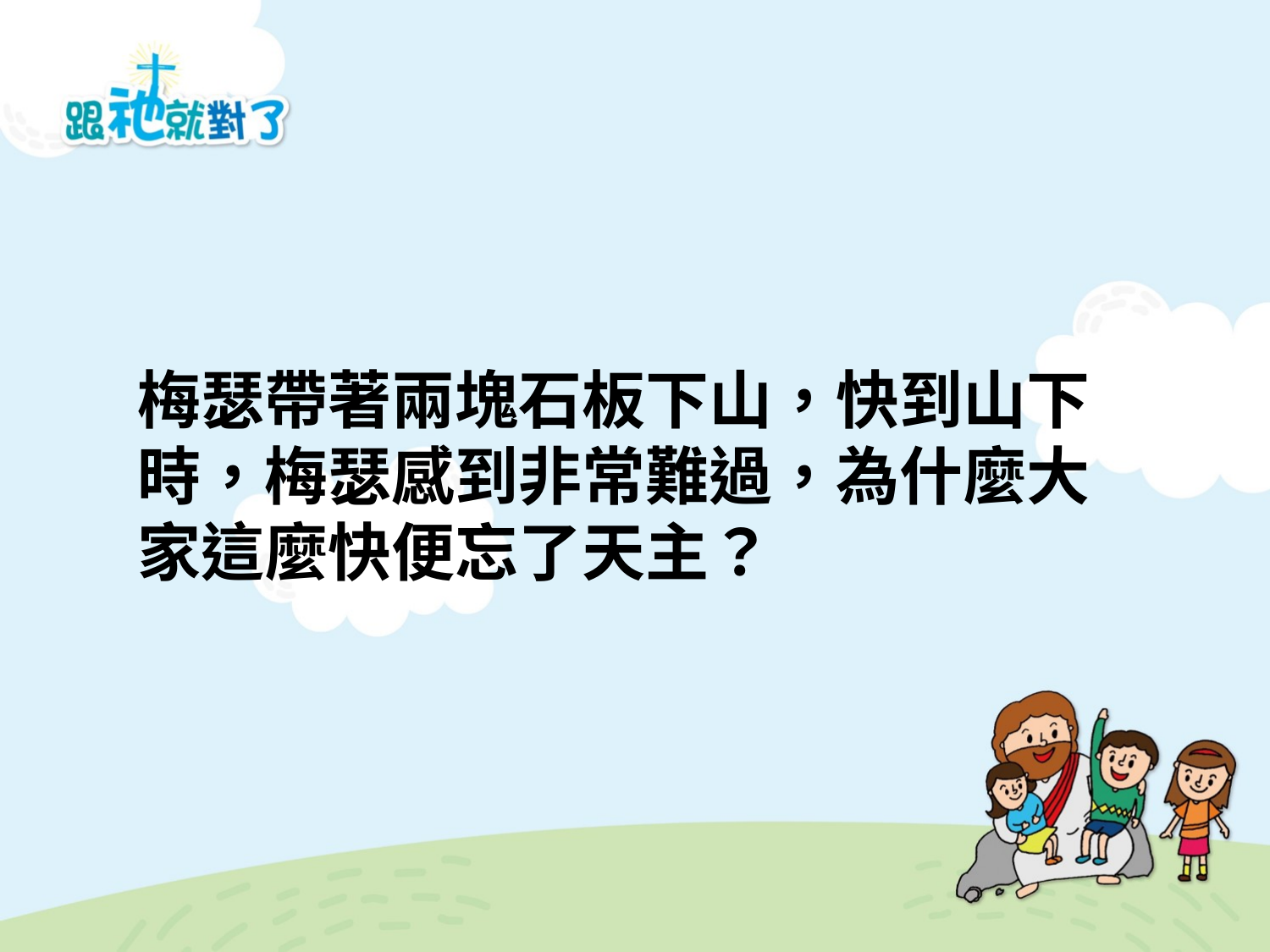

梅瑟帶著兩塊石板下山，快到山下時，梅瑟感到非常難過，為什麼大家這麼快便忘了天主？